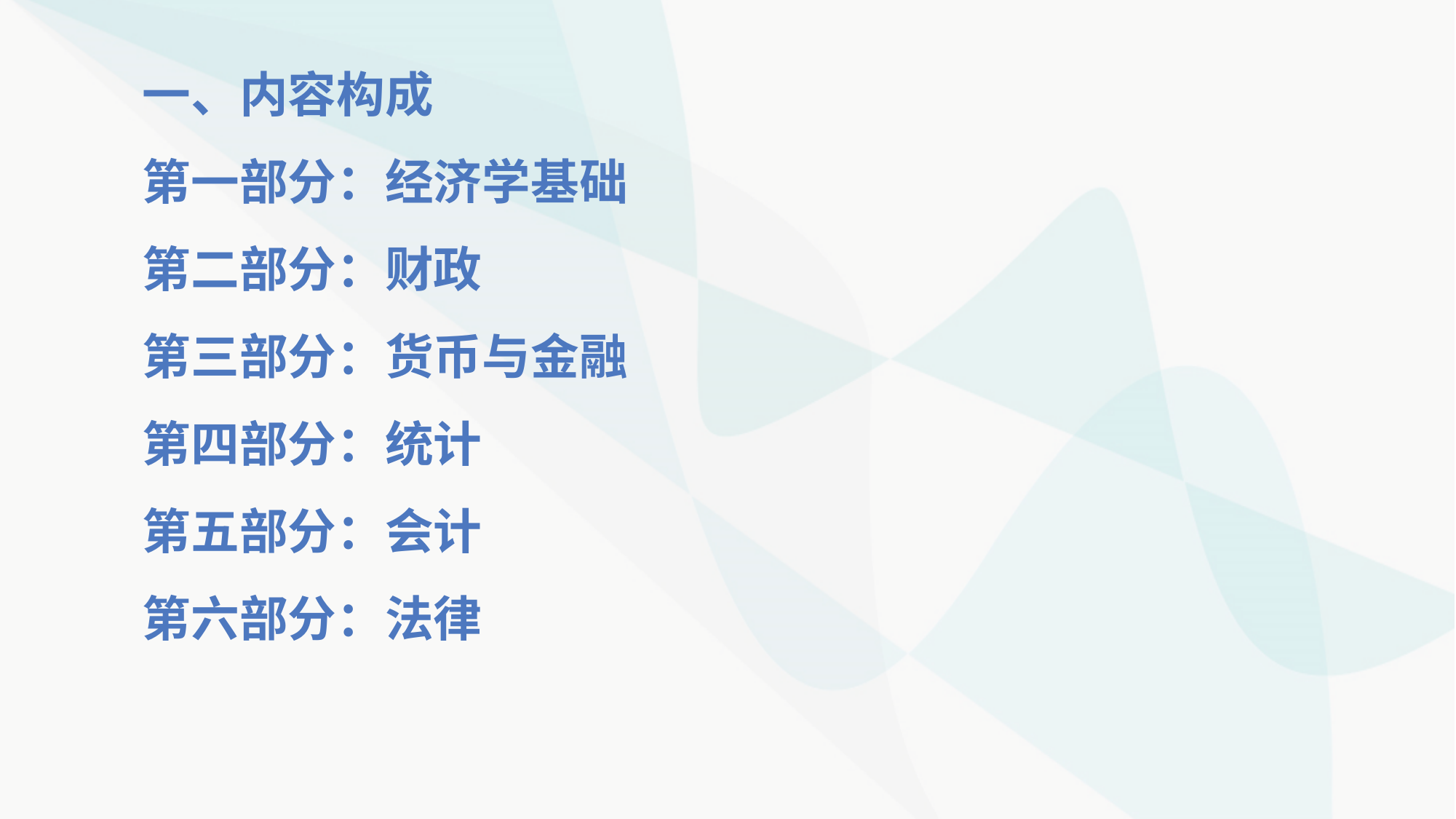

一、内容构成
第一部分：经济学基础
第二部分：财政
第三部分：货币与金融
第四部分：统计
第五部分：会计
第六部分：法律